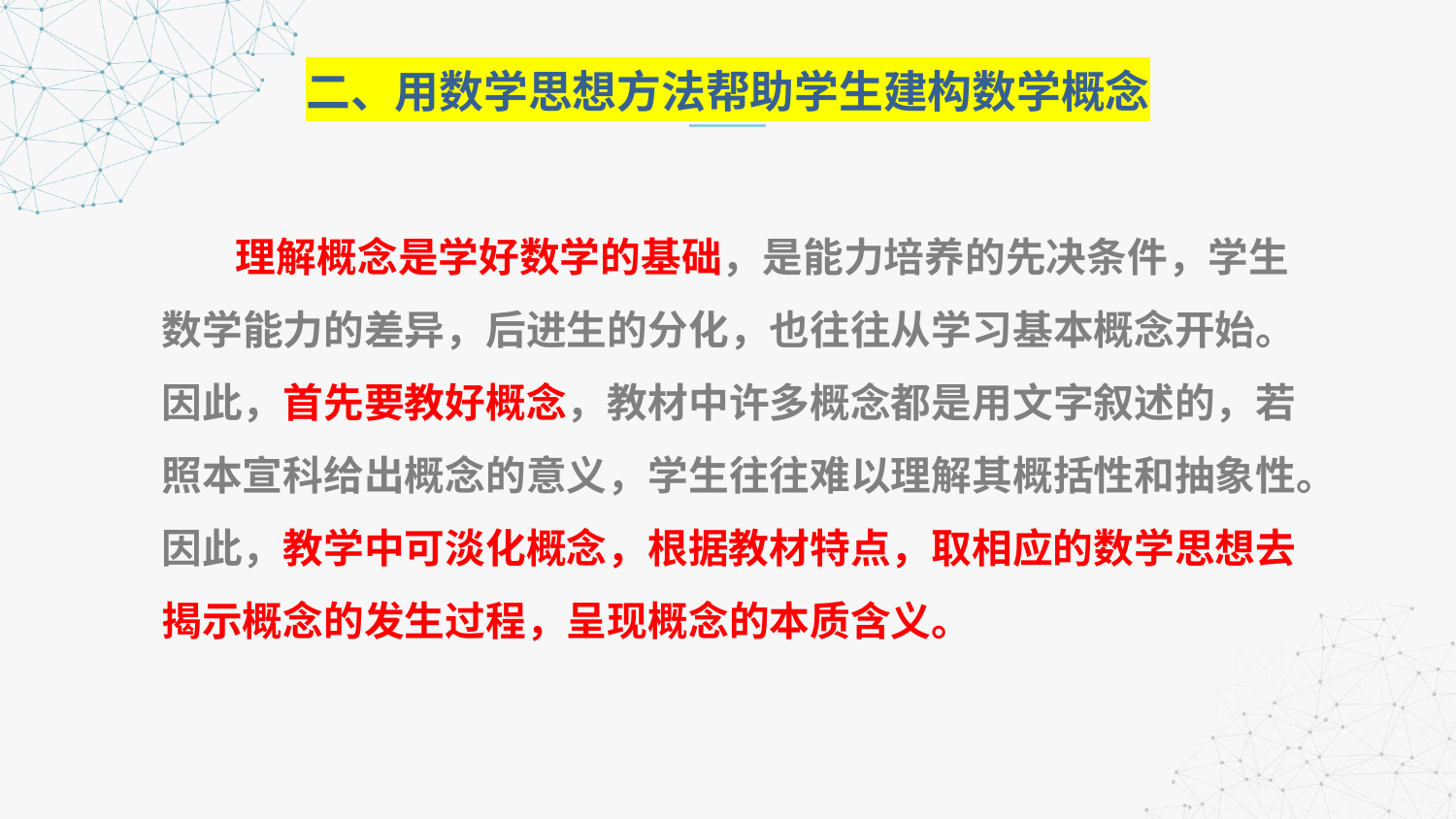

二、用数学思想方法帮助学生建构数学概念
       理解概念是学好数学的基础，是能力培养的先决条件，学生数学能力的差异，后进生的分化，也往往从学习基本概念开始。因此，首先要教好概念，教材中许多概念都是用文字叙述的，若照本宣科给出概念的意义，学生往往难以理解其概括性和抽象性。因此，教学中可淡化概念，根据教材特点，取相应的数学思想去揭示概念的发生过程，呈现概念的本质含义。